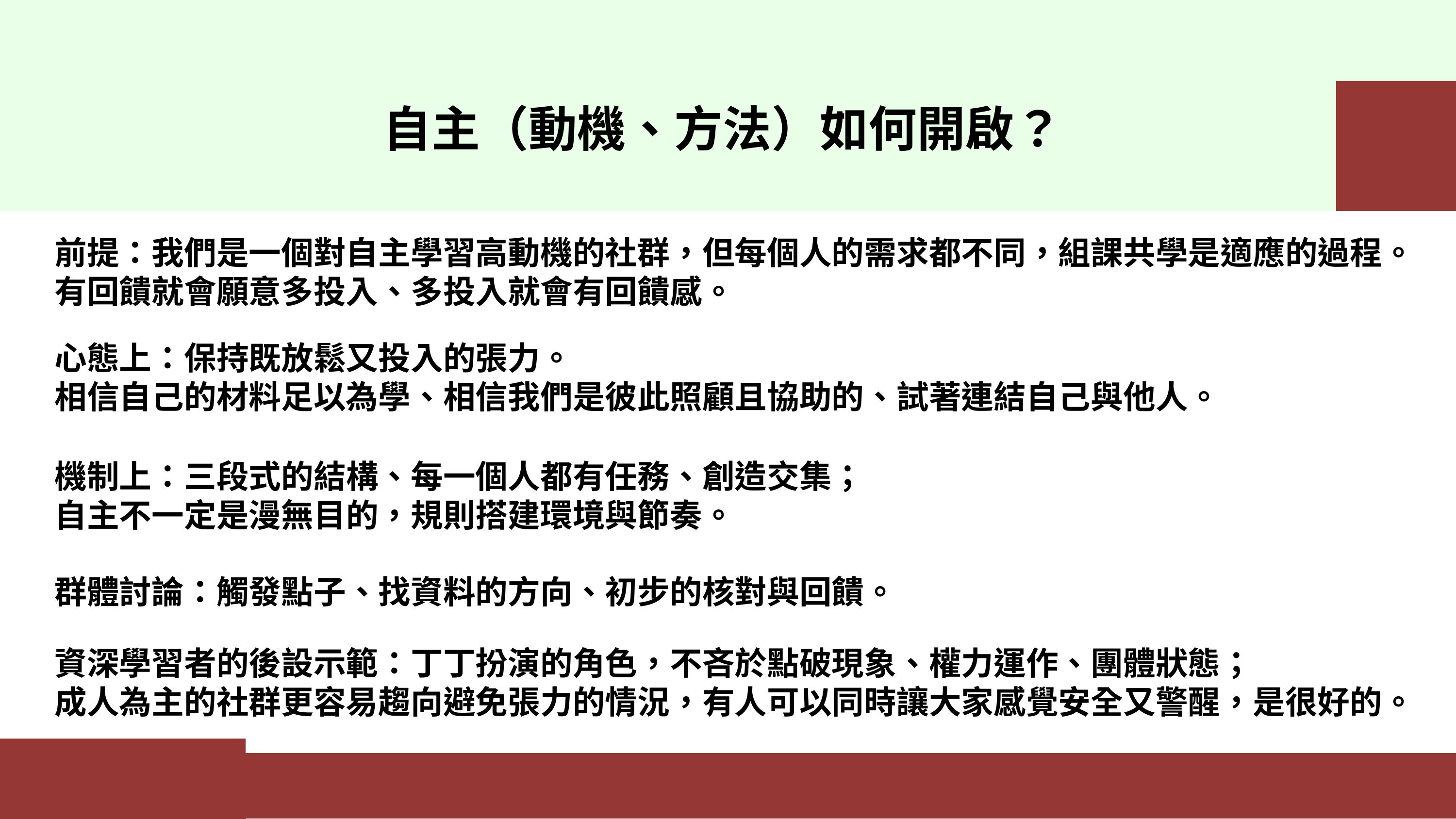

自主（動機、方法）如何開啟？

前提：我們是一個對自主學習高動機的社群，但每個人的需求都不同，組課共學是適應的過程。
有回饋就會願意多投入、多投入就會有回饋感。
心態上：保持既放鬆又投入的張力。
相信自己的材料足以為學、相信我們是彼此照顧且協助的、試著連結自己與他人。
機制上：三段式的結構、每一個人都有任務、創造交集；
自主不一定是漫無目的，規則搭建環境與節奏。
群體討論：觸發點子、找資料的方向、初步的核對與回饋。
資深學習者的後設示範：丁丁扮演的角色，不吝於點破現象、權力運作、團體狀態；
成人為主的社群更容易趨向避免張力的情況，有人可以同時讓大家感覺安全又警醒，是很好的。